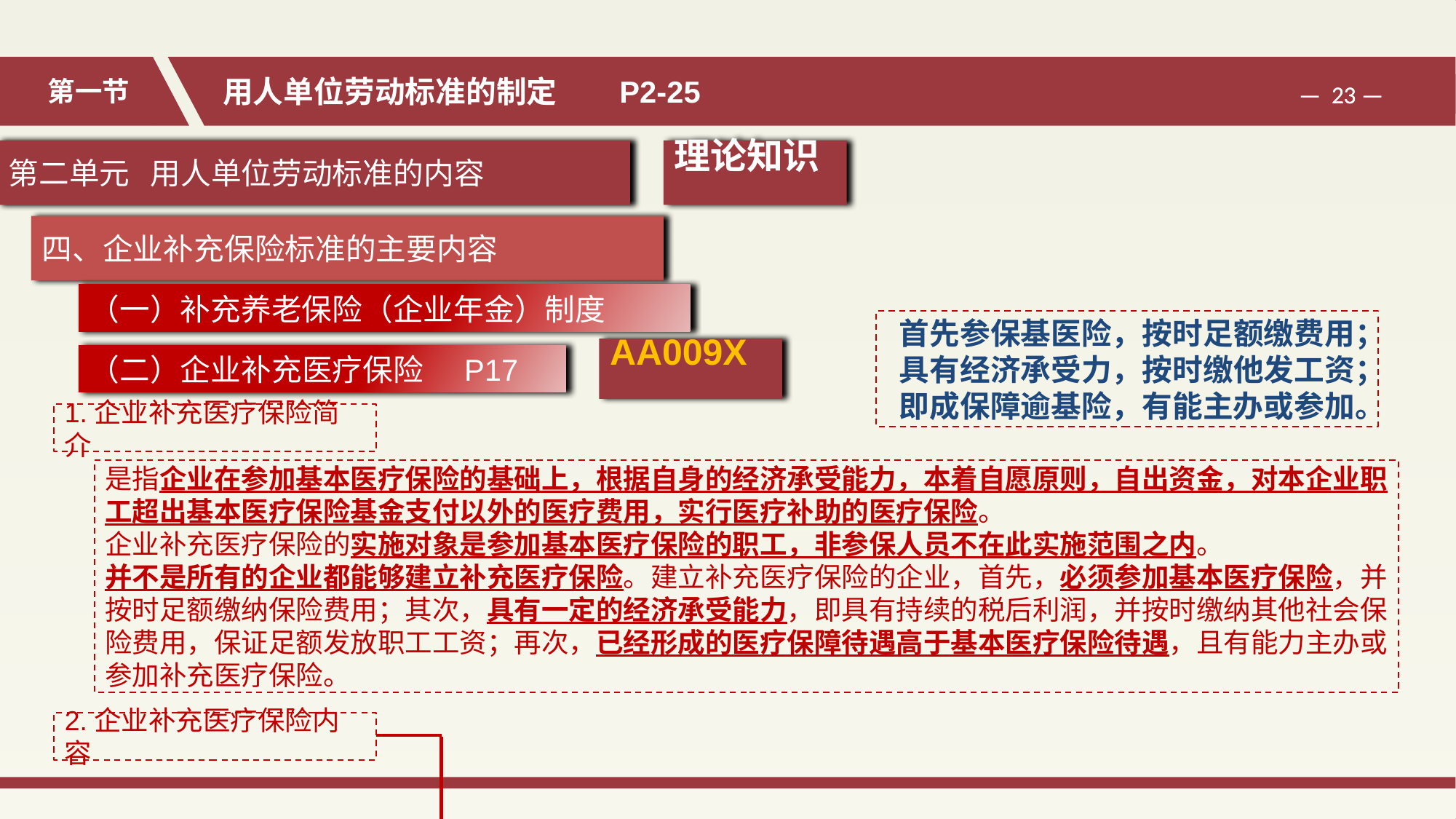

第二单元   用人单位劳动标准的内容
理论知识
四、企业补充保险标准的主要内容
（一）补充养老保险（企业年金）制度
首先参保基医险，按时足额缴费用；
具有经济承受力，按时缴他发工资；
即成保障逾基险，有能主办或参加。
AA009X
（二）企业补充医疗保险     P17
1.企业补充医疗保险简介
是指企业在参加基本医疗保险的基础上，根据自身的经济承受能力，本着自愿原则，自出资金，对本企业职工超出基本医疗保险基金支付以外的医疗费用，实行医疗补助的医疗保险。
企业补充医疗保险的实施对象是参加基本医疗保险的职工，非参保人员不在此实施范围之内。
并不是所有的企业都能够建立补充医疗保险。建立补充医疗保险的企业，首先，必须参加基本医疗保险，并按时足额缴纳保险费用；其次，具有一定的经济承受能力，即具有持续的税后利润，并按时缴纳其他社会保险费用，保证足额发放职工工资；再次，已经形成的医疗保障待遇高于基本医疗保险待遇，且有能力主办或参加补充医疗保险。
2.企业补充医疗保险内容